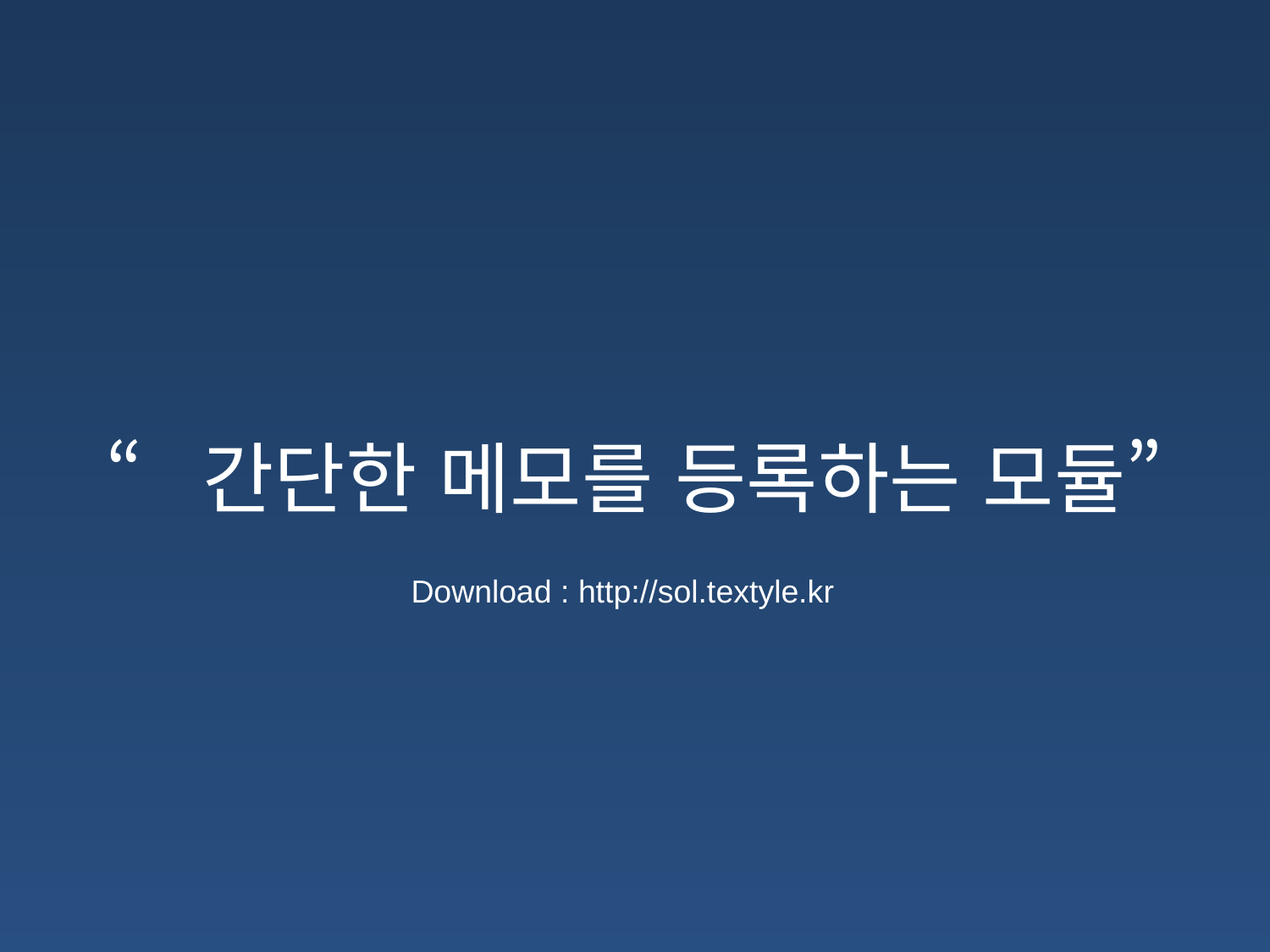

“간단한 메모를 등록하는 모듈”
Download : http://sol.textyle.kr